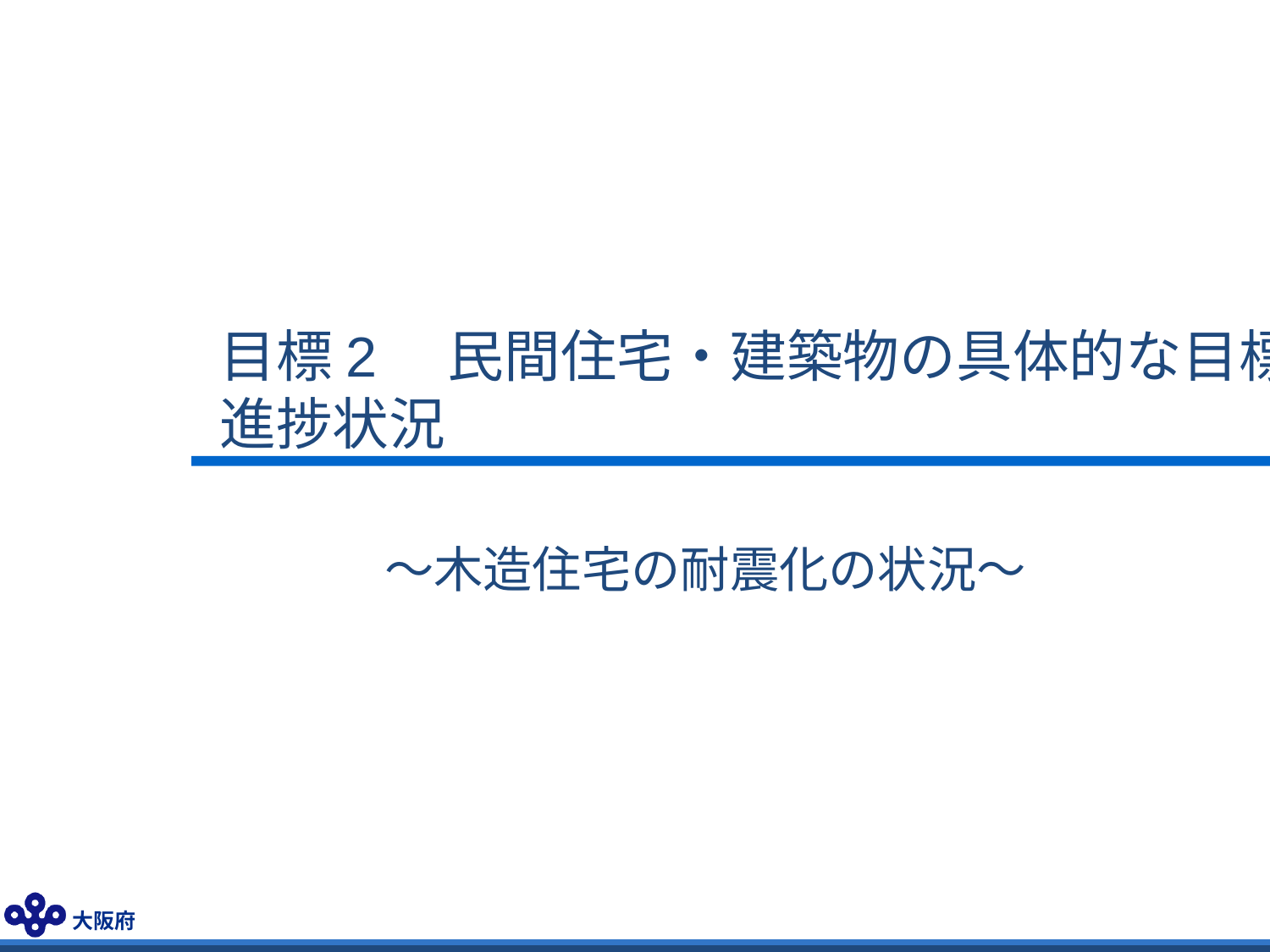

# 目標2　民間住宅・建築物の具体的な目標 進捗状況
～木造住宅の耐震化の状況～